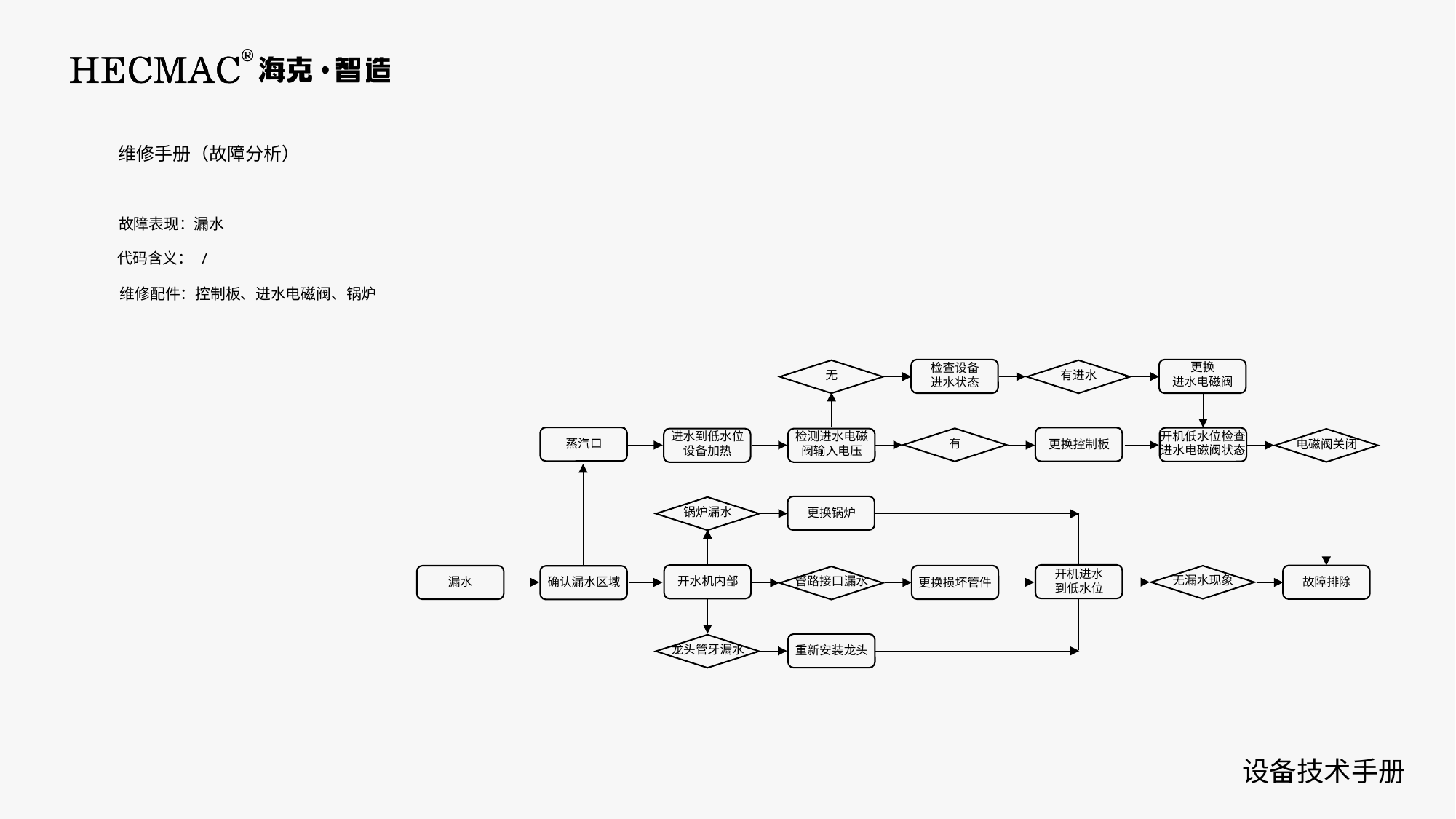

维修手册（故障分析）
故障表现：漏水
代码含义： /
维修配件：控制板、进水电磁阀、锅炉
更换
进水电磁阀
检查设备
进水状态

无
有进水
开机低水位检查
进水电磁阀状态
进水到低水位
设备加热
检测进水电磁
阀输入电压

有
蒸汽口
电磁阀关闭
更换控制板

锅炉漏水
更换锅炉
开机进水
到低水位

无漏水现象
管路接口漏水
开水机内部
故障排除
漏水
确认漏水区域
更换损坏管件

龙头管牙漏水
重新安装龙头